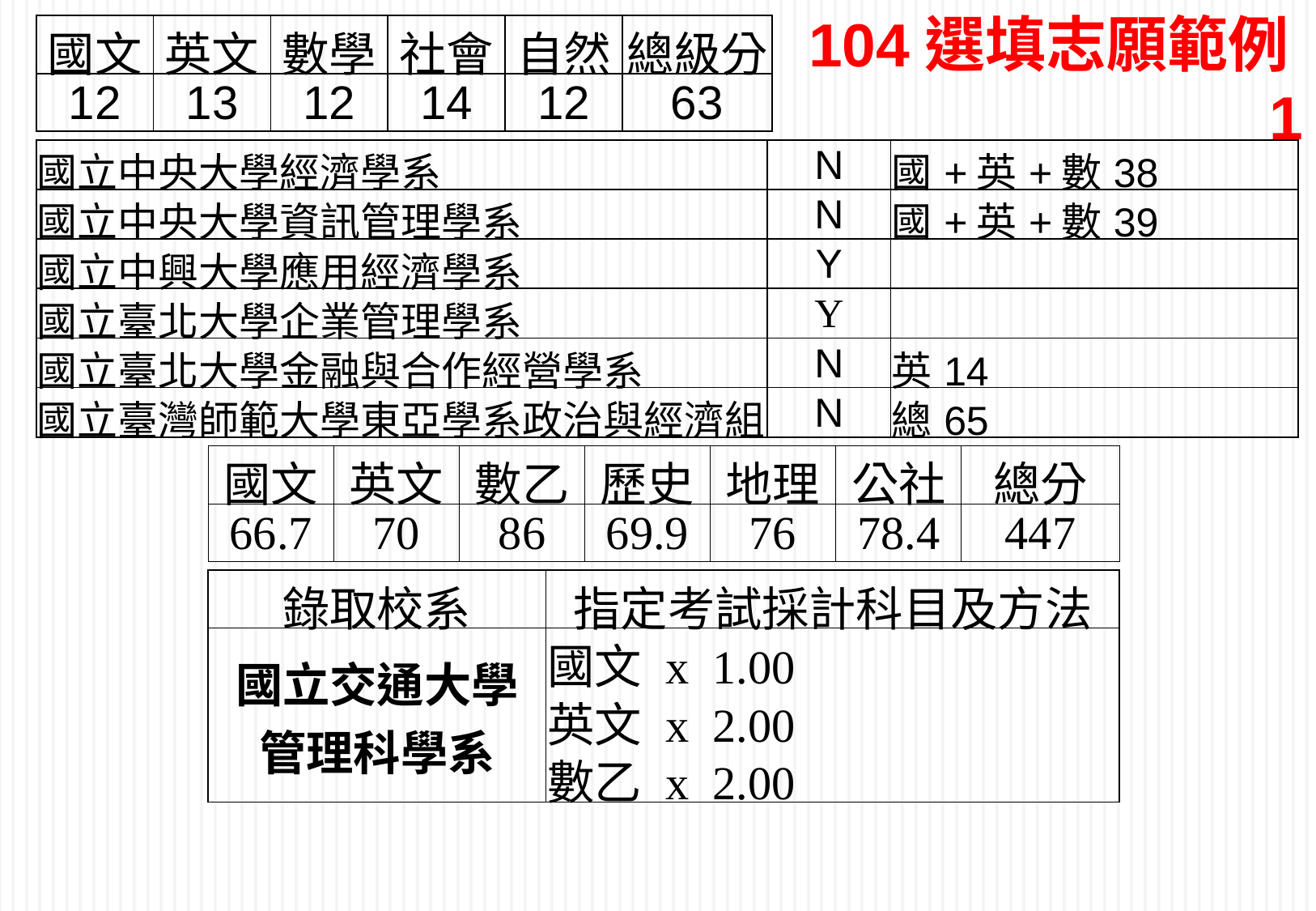

104選填志願範例1
| 國文 | 英文 | 數學 | 社會 | 自然 | 總級分 |
| --- | --- | --- | --- | --- | --- |
| 12 | 13 | 12 | 14 | 12 | 63 |
| 國立中央大學經濟學系 | N | 國+英+數38 |
| --- | --- | --- |
| 國立中央大學資訊管理學系 | N | 國+英+數39 |
| 國立中興大學應用經濟學系 | Y |  |
| 國立臺北大學企業管理學系 | Y |  |
| 國立臺北大學金融與合作經營學系 | N | 英14 |
| 國立臺灣師範大學東亞學系政治與經濟組 | N | 總65 |
| 國文 | 英文 | 數乙 | 歷史 | 地理 | 公社 | 總分 |
| --- | --- | --- | --- | --- | --- | --- |
| 66.7 | 70 | 86 | 69.9 | 76 | 78.4 | 447 |
| 錄取校系 | 指定考試採計科目及方法 |
| --- | --- |
| 國立交通大學 管理科學系 | 國文 x 1.00 |
|  | 英文 x 2.00 |
|  | 數乙 x 2.00 |